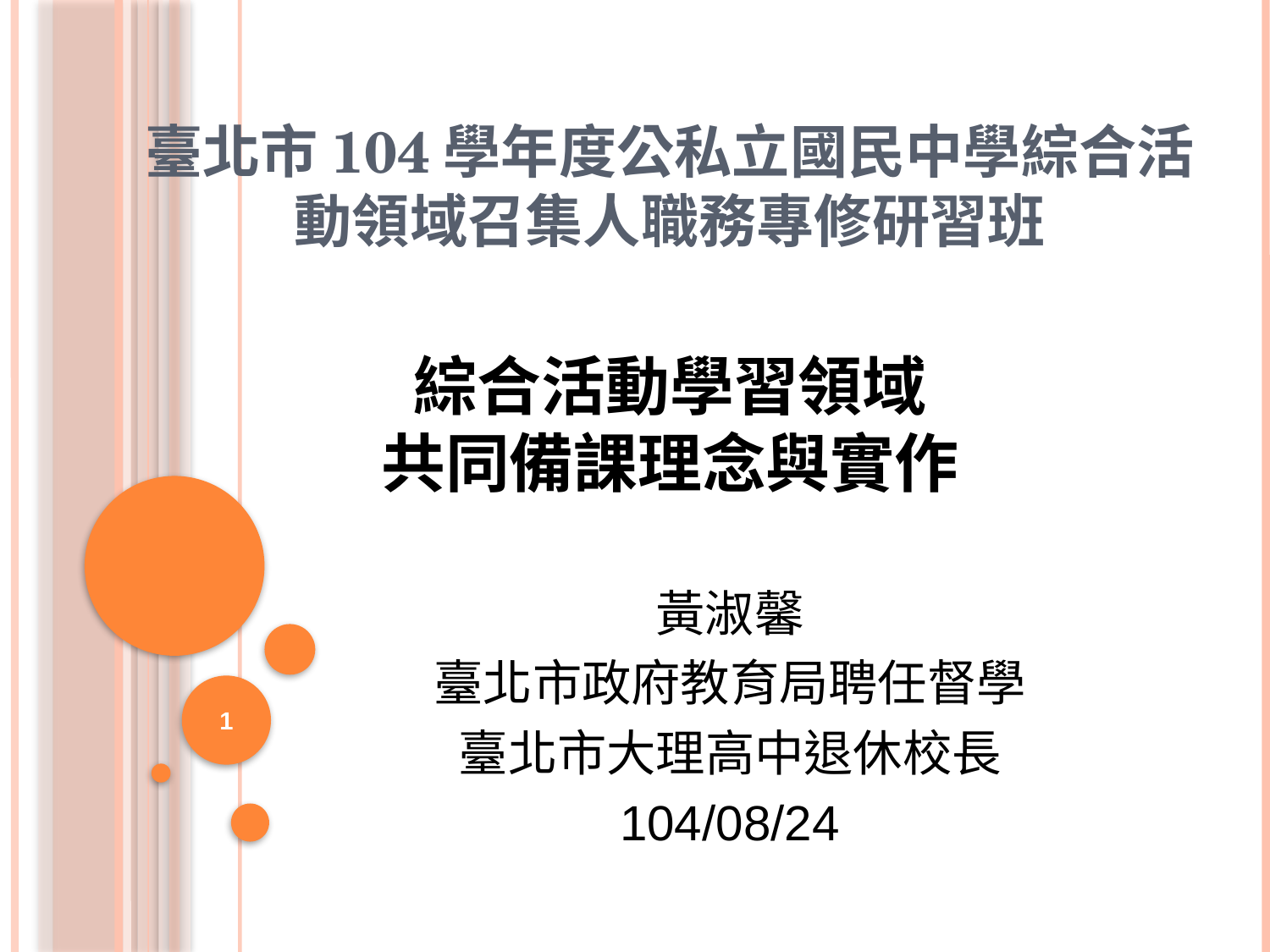

# 臺北市104學年度公私立國民中學綜合活動領域召集人職務專修研習班 綜合活動學習領域 共同備課理念與實作
黃淑馨
臺北市政府教育局聘任督學
臺北市大理高中退休校長
104/08/24

1